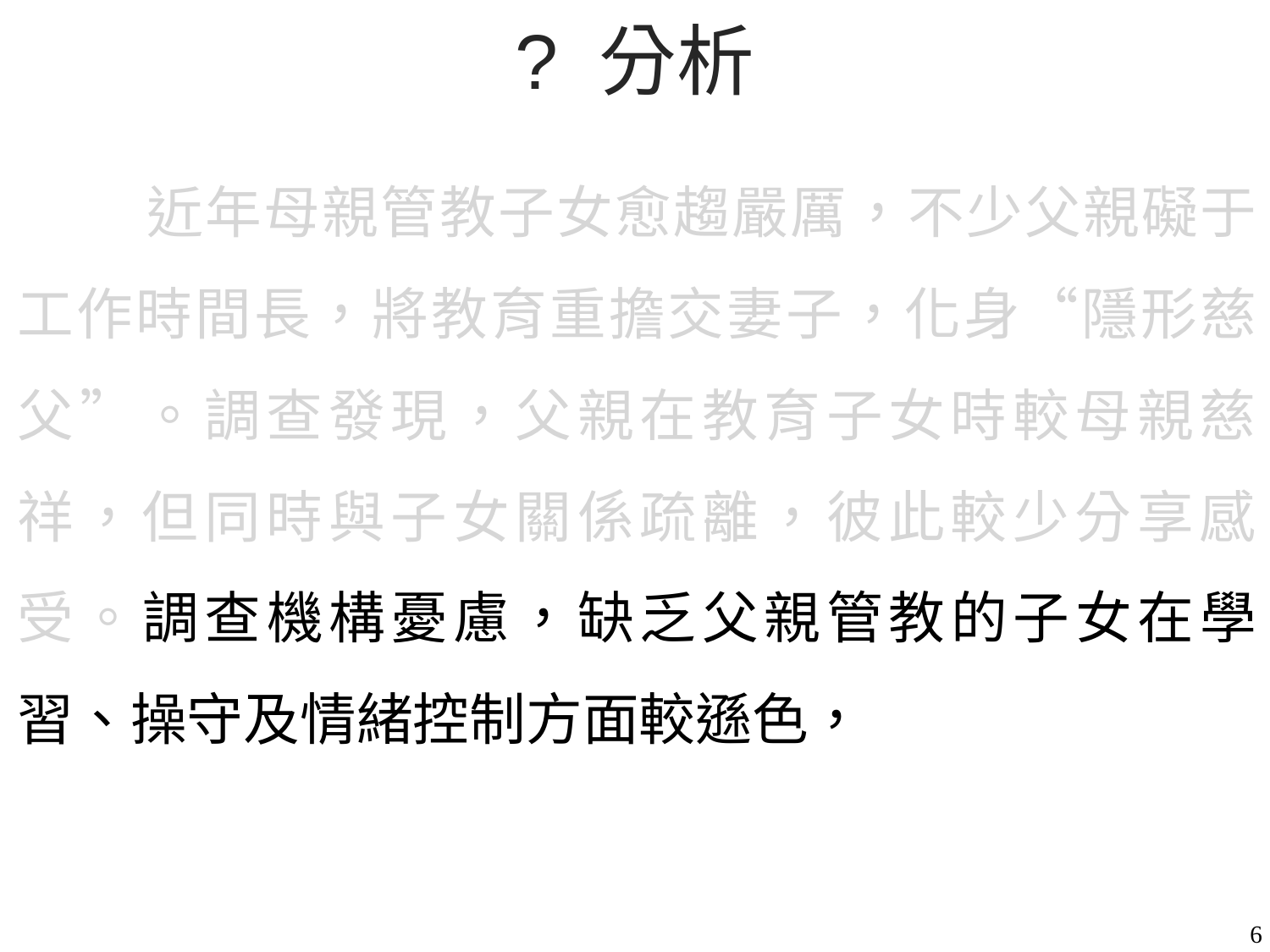

# ? 分析
	近年母親管教子女愈趨嚴厲，不少父親礙于工作時間長，將教育重擔交妻子，化身“隱形慈父”。調查發現，父親在教育子女時較母親慈祥，但同時與子女關係疏離，彼此較少分享感受。調查機構憂慮，缺乏父親管教的子女在學習、操守及情緒控制方面較遜色，
6